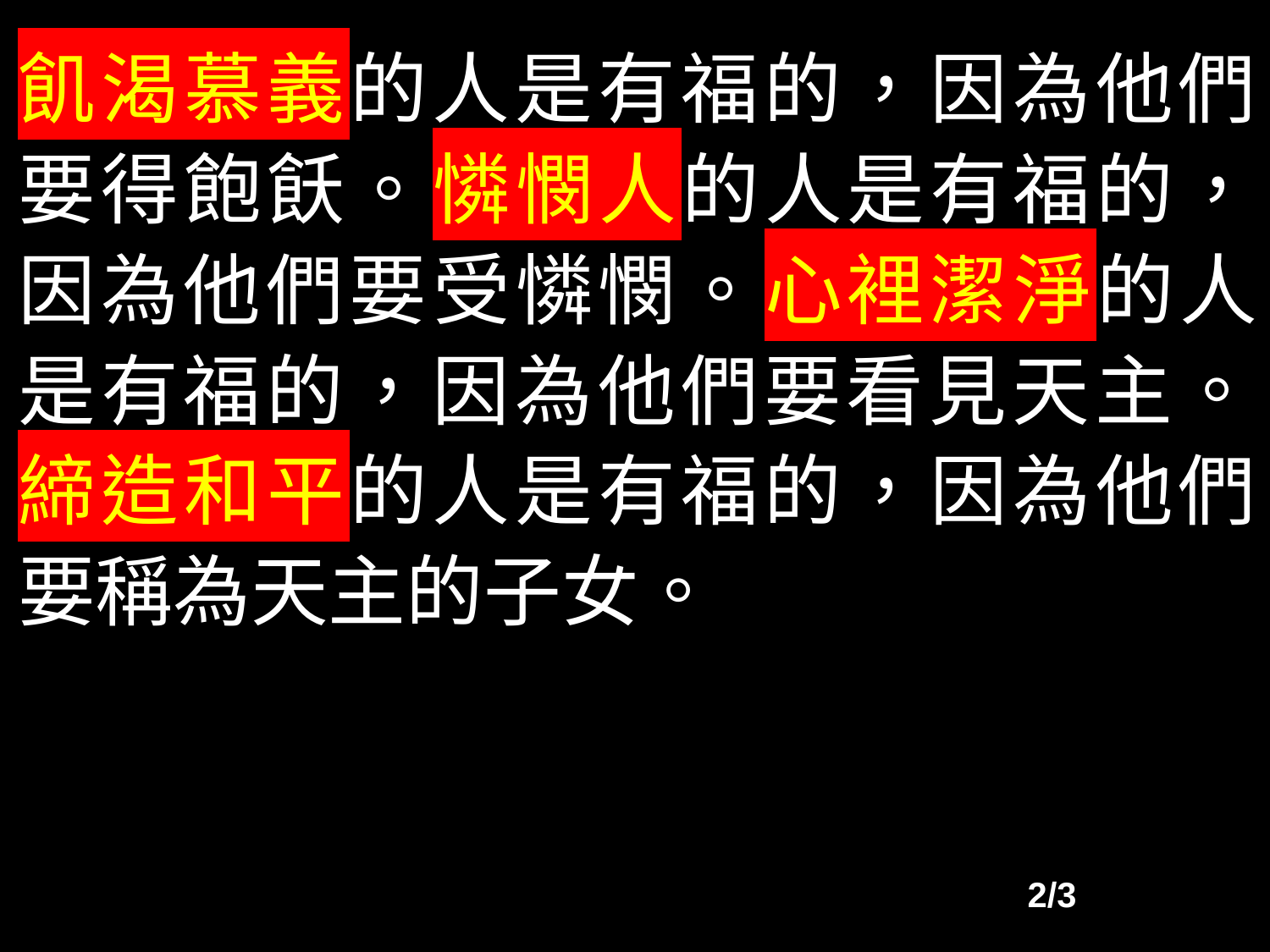

飢渴慕義的人是有福的，因為他們要得飽飫。憐憫人的人是有福的，因為他們要受憐憫。心裡潔淨的人是有福的，因為他們要看見天主。締造和平的人是有福的，因為他們要稱為天主的子女。
2/3